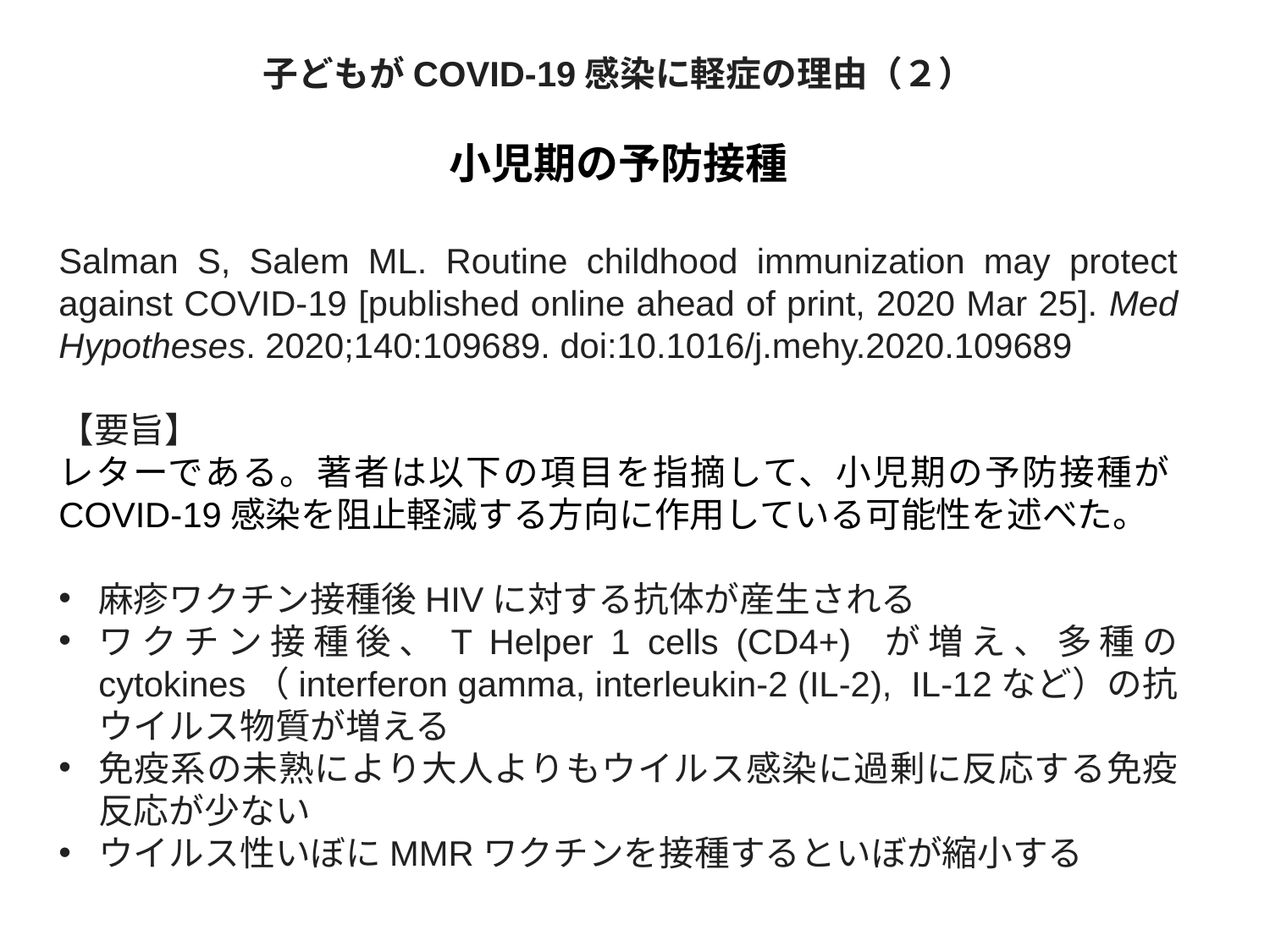

子どもがCOVID-19感染に軽症の理由（２）

小児期の予防接種

Salman S, Salem ML. Routine childhood immunization may protect against COVID-19 [published online ahead of print, 2020 Mar 25]. Med Hypotheses. 2020;140:109689. doi:10.1016/j.mehy.2020.109689

【要旨】
レターである。著者は以下の項目を指摘して、小児期の予防接種がCOVID-19感染を阻止軽減する方向に作用している可能性を述べた。

麻疹ワクチン接種後HIVに対する抗体が産生される
ワクチン接種後、T Helper 1 cells (CD4+) が増え、多種の cytokines（interferon gamma, interleukin-2 (IL-2),  IL-12など）の抗ウイルス物質が増える
免疫系の未熟により大人よりもウイルス感染に過剰に反応する免疫反応が少ない
ウイルス性いぼにMMRワクチンを接種するといぼが縮小する